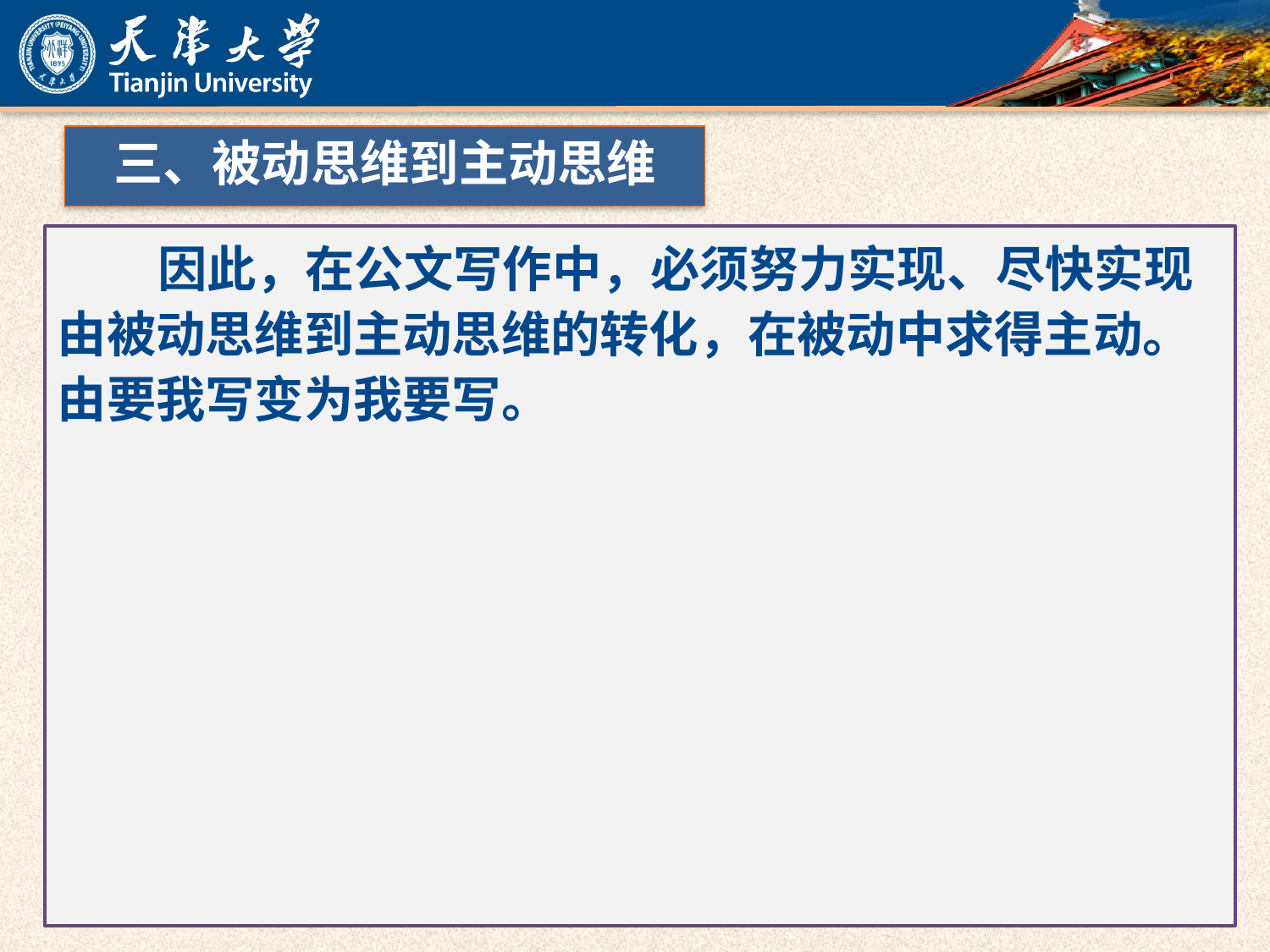

三、被动思维到主动思维
因此，在公文写作中，必须努力实现、尽快实现由被动思维到主动思维的转化，在被动中求得主动。由要我写变为我要写。